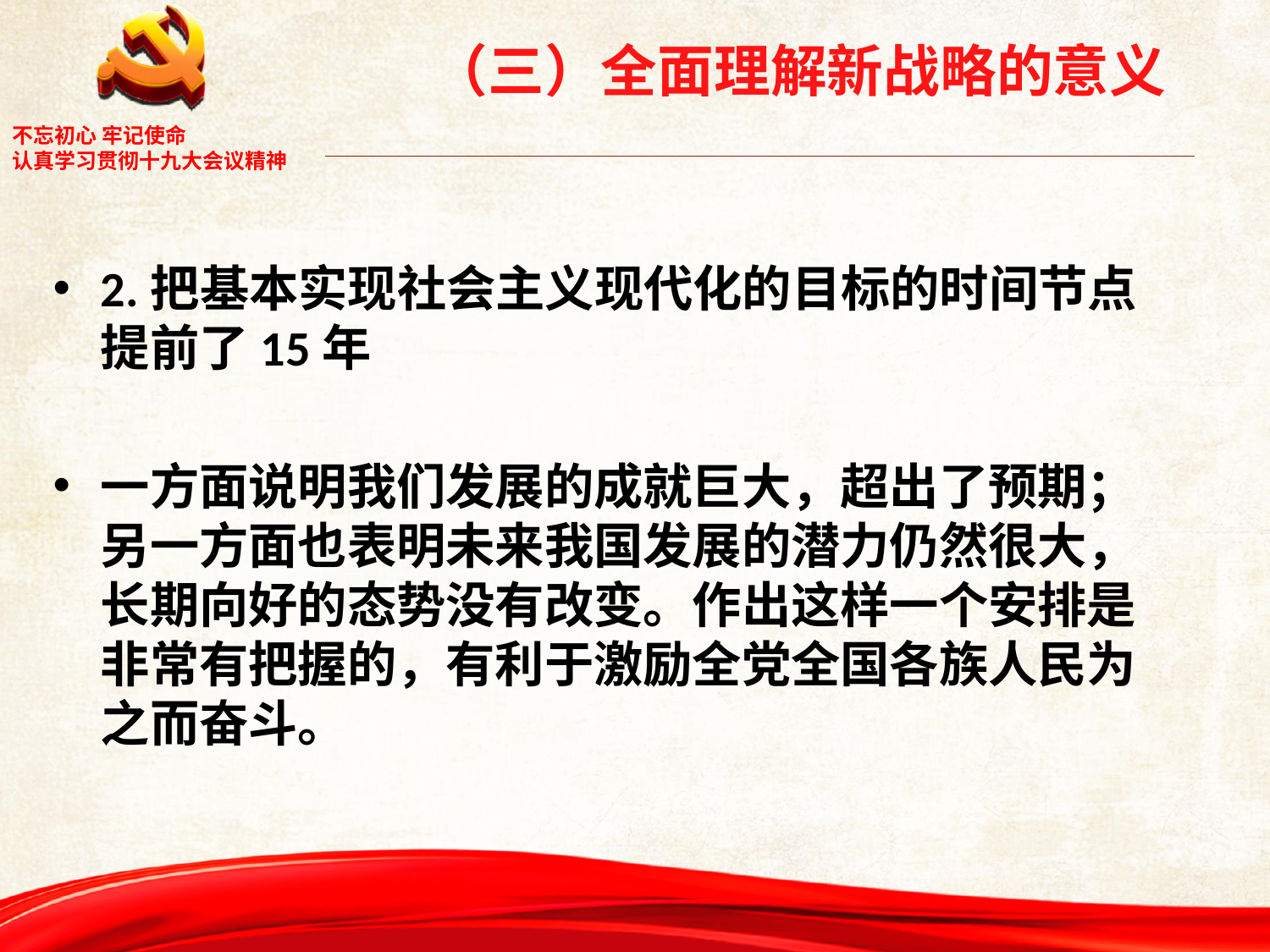

（三）全面理解新战略的意义
2.把基本实现社会主义现代化的目标的时间节点提前了15年

一方面说明我们发展的成就巨大，超出了预期；另一方面也表明未来我国发展的潜力仍然很大，长期向好的态势没有改变。作出这样一个安排是非常有把握的，有利于激励全党全国各族人民为之而奋斗。
41